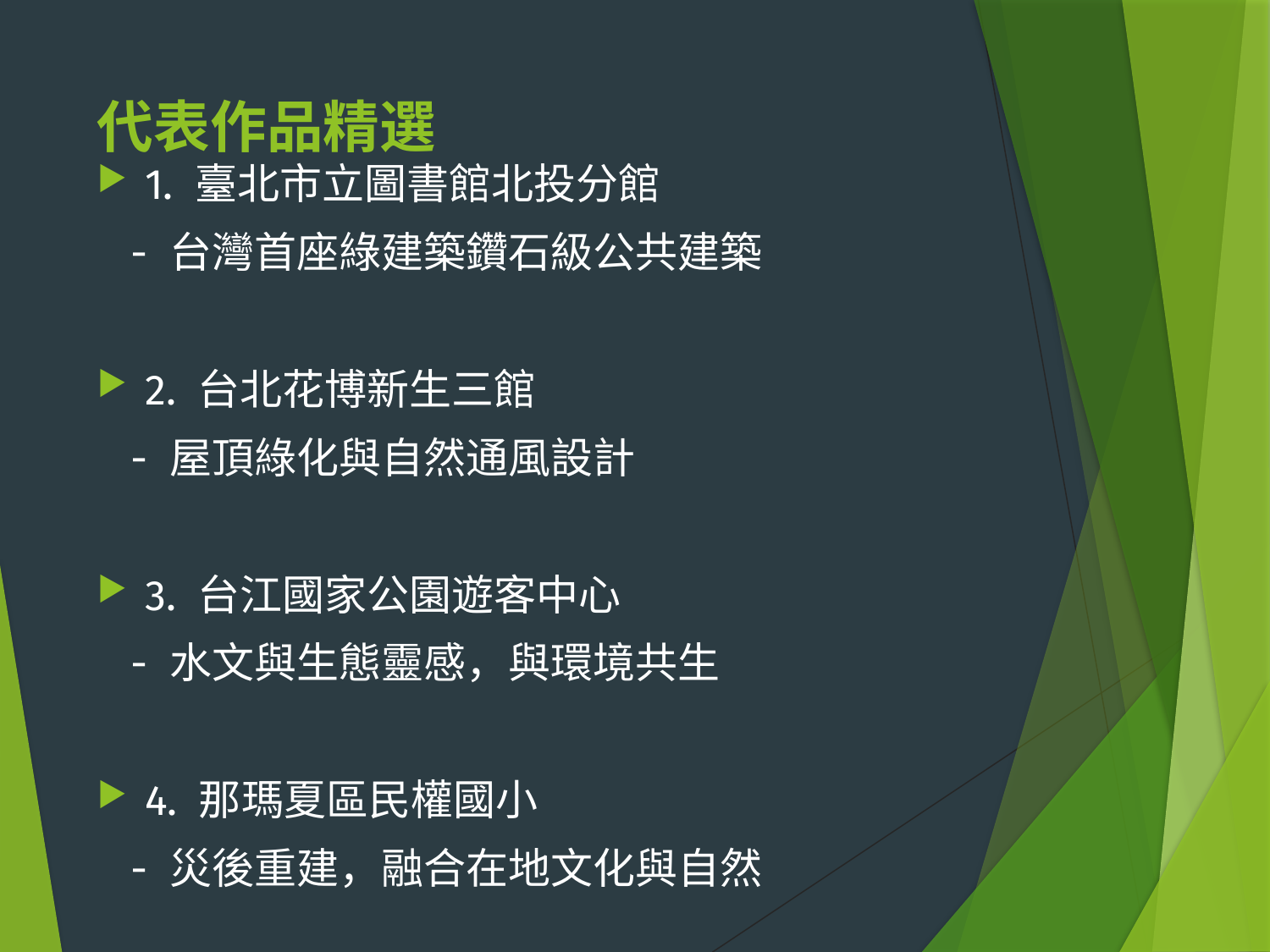

1. 臺北市立圖書館北投分館
   - 台灣首座綠建築鑽石級公共建築

2. 台北花博新生三館
   - 屋頂綠化與自然通風設計

3. 台江國家公園遊客中心
   - 水文與生態靈感，與環境共生

4. 那瑪夏區民權國小
   - 災後重建，融合在地文化與自然

5. 將捷滬尾藝文園區
   - 結合藝術、文化與休閒

# 代表作品精選